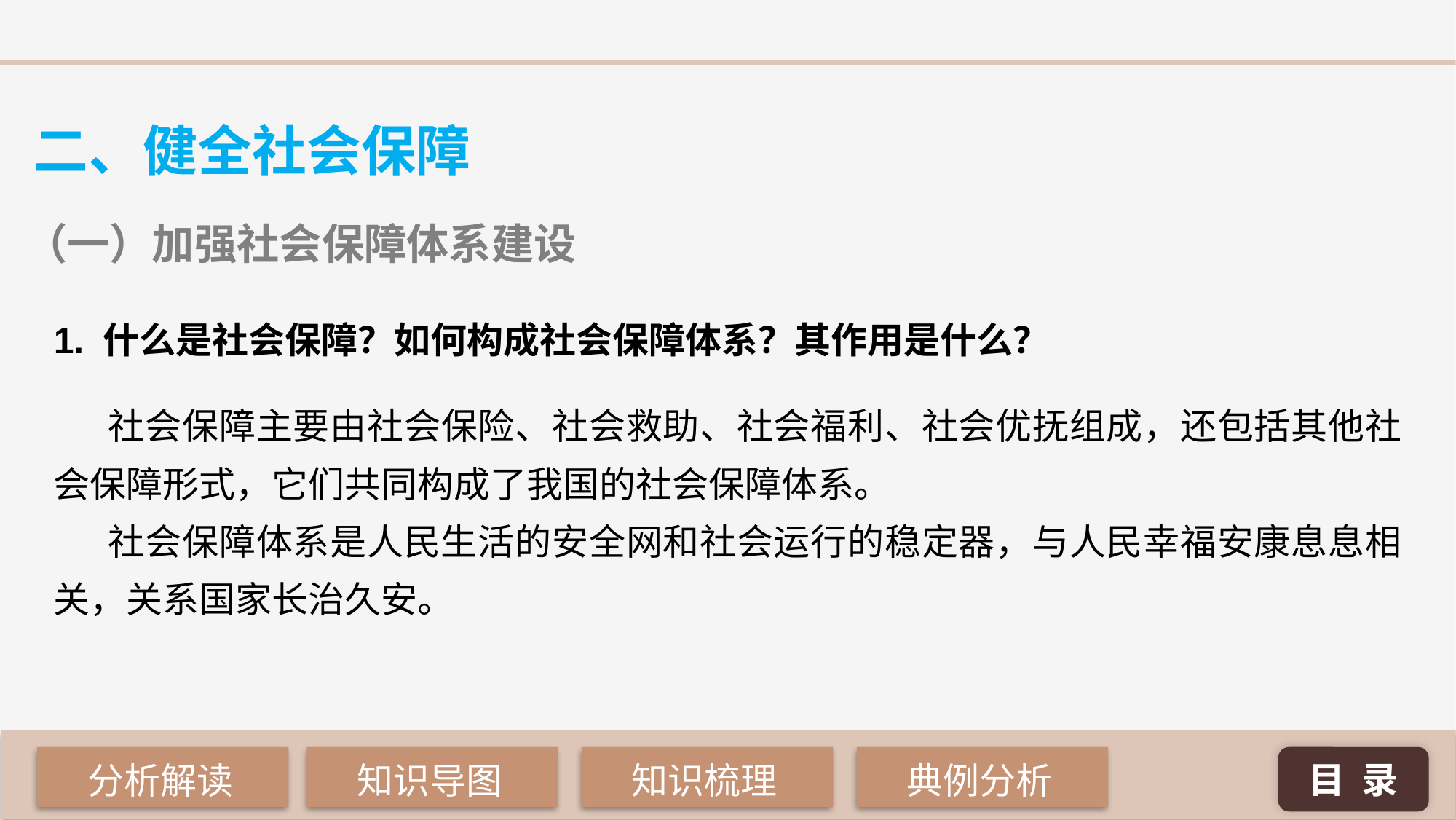

二、健全社会保障
（一）加强社会保障体系建设
1. 什么是社会保障？如何构成社会保障体系？其作用是什么？
社会保障主要由社会保险、社会救助、社会福利、社会优抚组成，还包括其他社会保障形式，它们共同构成了我国的社会保障体系。
社会保障体系是人民生活的安全网和社会运行的稳定器，与人民幸福安康息息相关，关系国家长治久安。